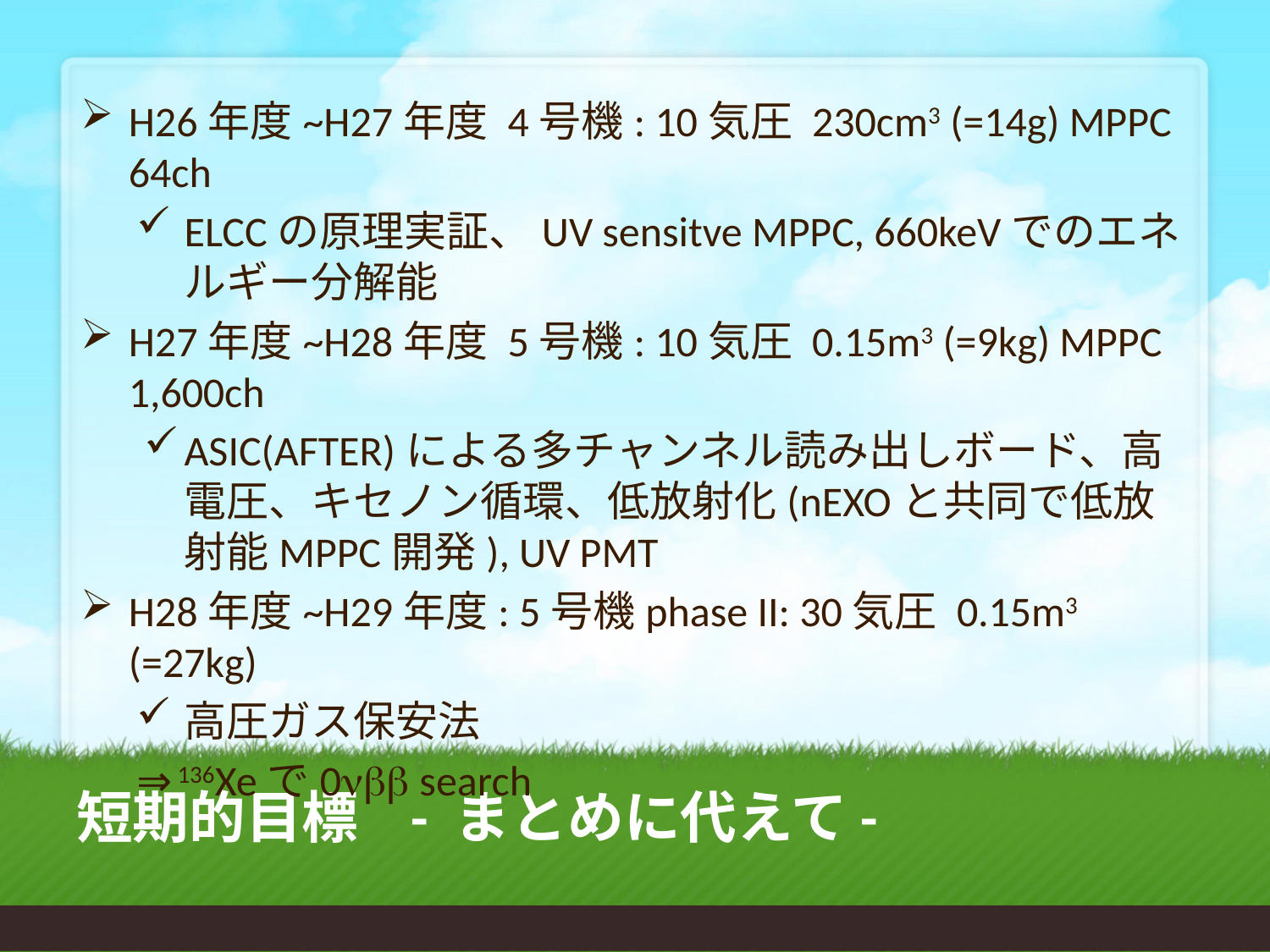

H26年度~H27年度 4号機: 10気圧 230cm3 (=14g) MPPC 64ch
ELCCの原理実証、UV sensitve MPPC, 660keVでのエネルギー分解能
H27年度~H28年度 5号機: 10気圧 0.15m3 (=9kg) MPPC 1,600ch
ASIC(AFTER)による多チャンネル読み出しボード、高電圧、キセノン循環、低放射化(nEXOと共同で低放射能MPPC開発), UV PMT
H28年度~H29年度: 5号機phase II: 30気圧 0.15m3 (=27kg)
高圧ガス保安法
⇒ 136Xeで0νββ search
# 短期的目標   - まとめに代えて-